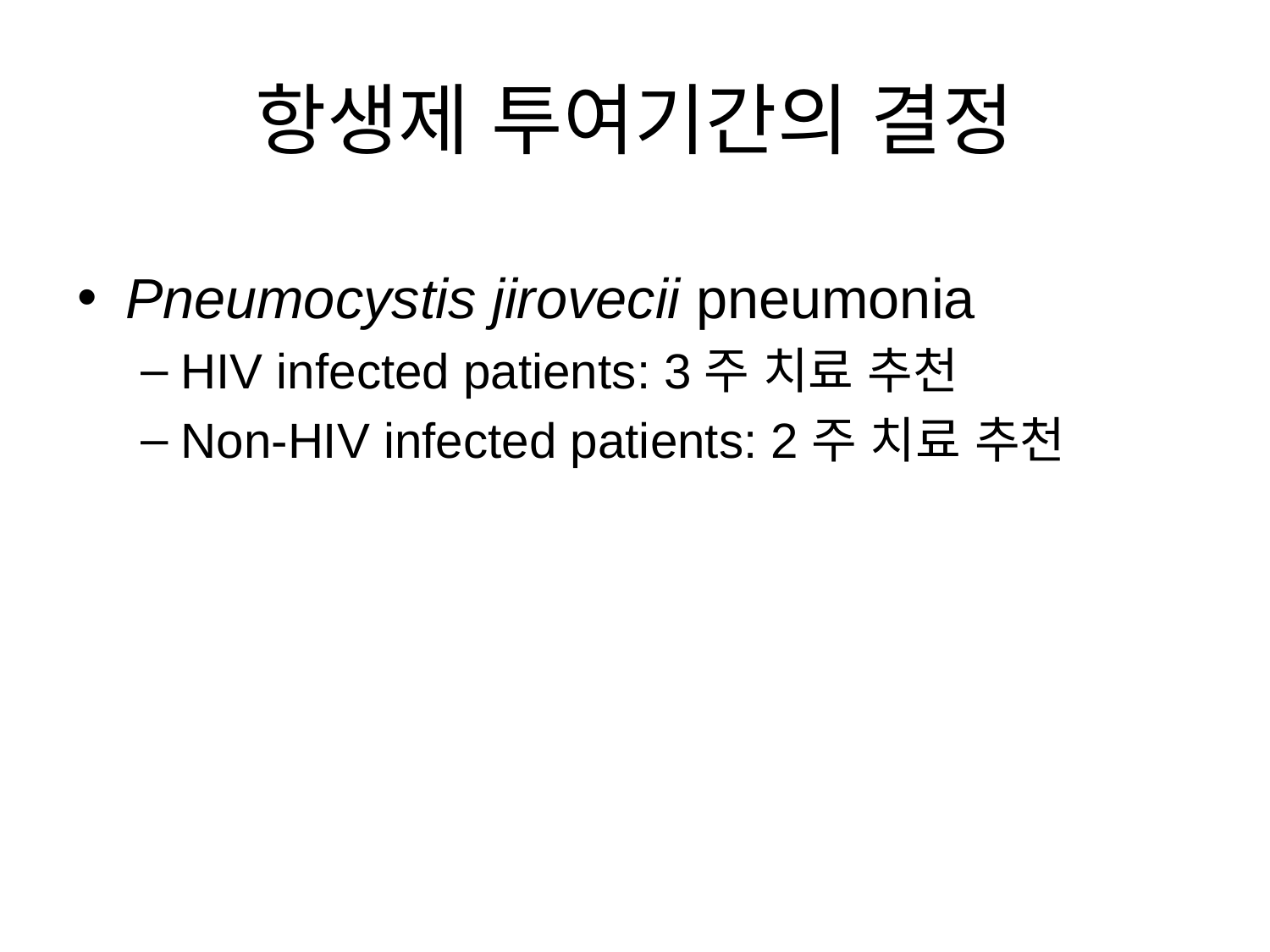

항생제 투여기간의 결정
Pneumocystis jirovecii pneumonia
HIV infected patients: 3주 치료 추천
Non-HIV infected patients: 2주 치료 추천